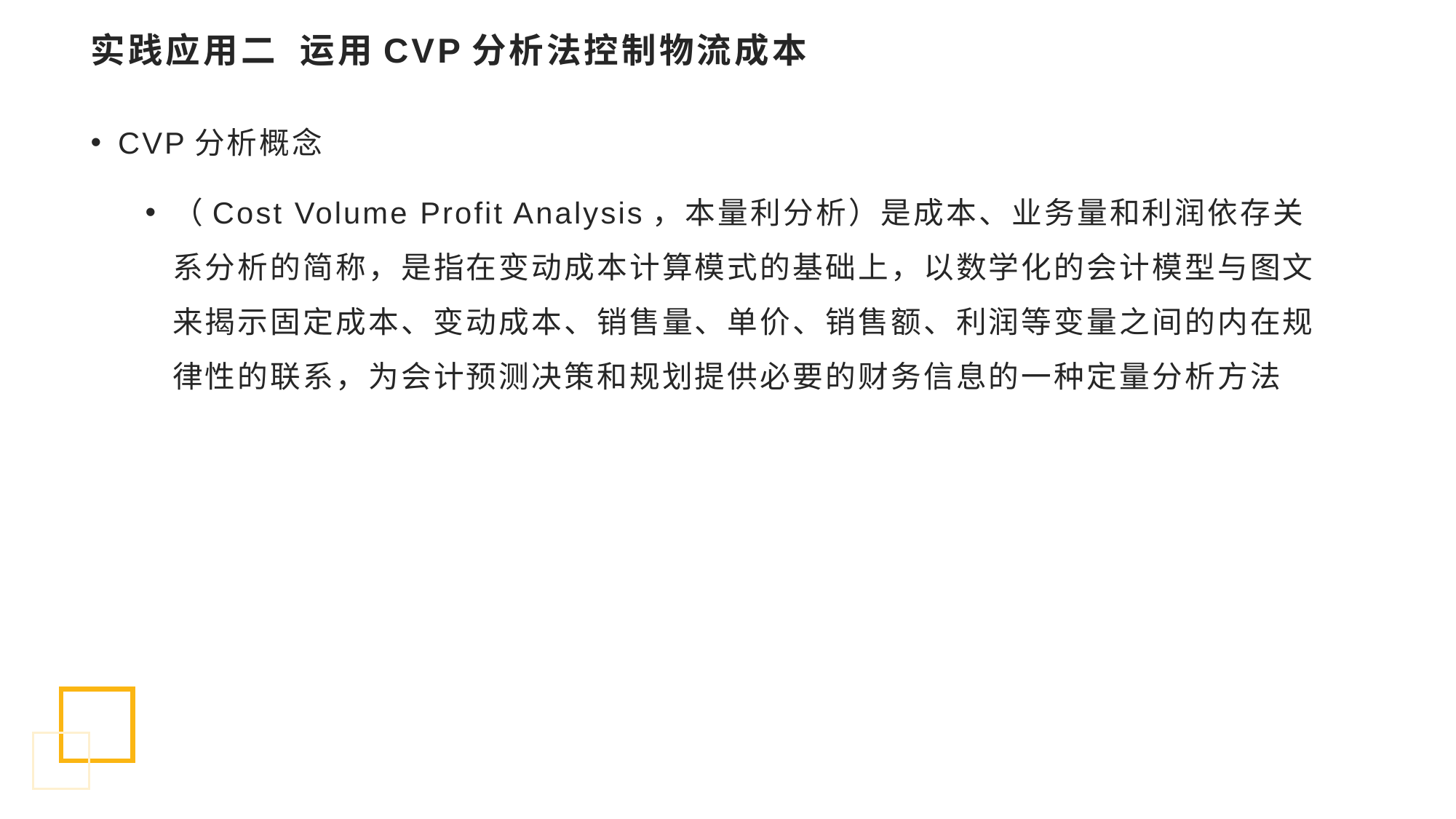

# 实践应用二  运用CVP分析法控制物流成本
CVP分析概念
（Cost Volume Profit Analysis，本量利分析）是成本、业务量和利润依存关系分析的简称，是指在变动成本计算模式的基础上，以数学化的会计模型与图文来揭示固定成本、变动成本、销售量、单价、销售额、利润等变量之间的内在规律性的联系，为会计预测决策和规划提供必要的财务信息的一种定量分析方法